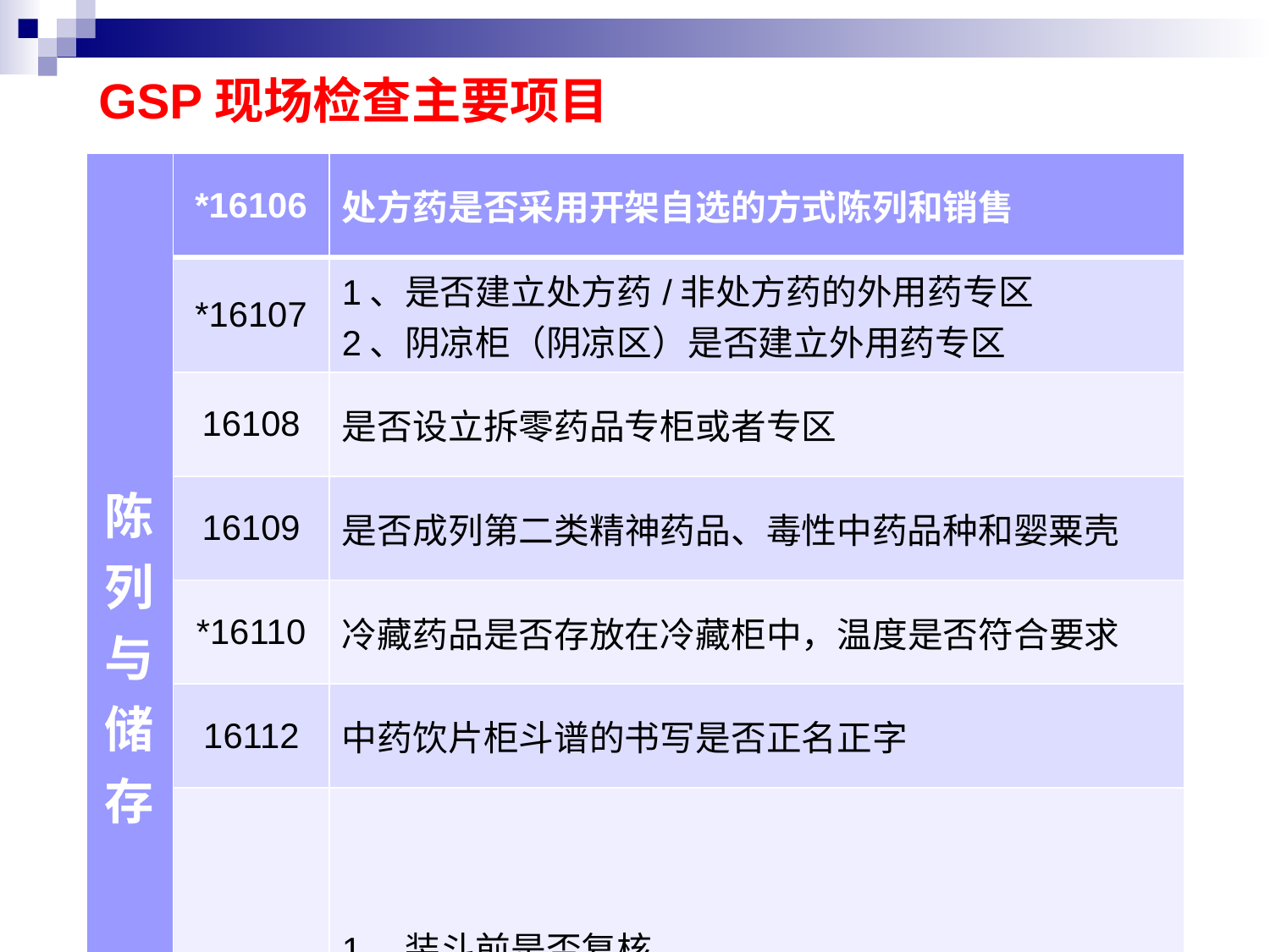

# GSP现场检查主要项目
| 陈列与储存 | \*16106 | 处方药是否采用开架自选的方式陈列和销售 |
| --- | --- | --- |
|  | \*16107 | 1、是否建立处方药/非处方药的外用药专区 2、阴凉柜（阴凉区）是否建立外用药专区 |
|  | 16108 | 是否设立拆零药品专柜或者专区 |
|  | 16109 | 是否成列第二类精神药品、毒性中药品种和婴粟壳 |
|  | \*16110 | 冷藏药品是否存放在冷藏柜中，温度是否符合要求 |
|  | 16112 | 中药饮片柜斗谱的书写是否正名正字 |
|  | 16113 | 1、装斗前是否复核 2、是否建立中药饮片装斗记录 |